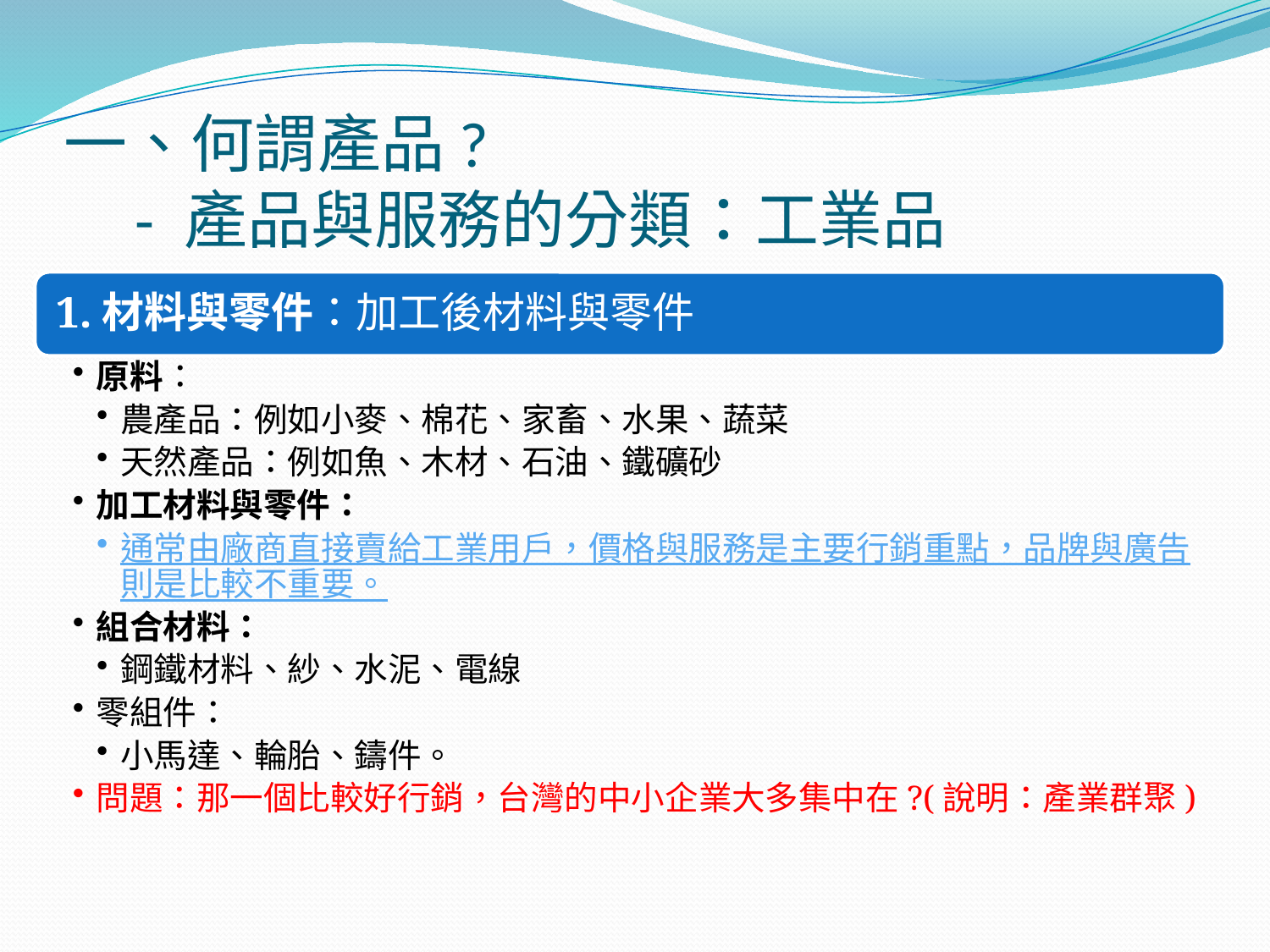

# 一、何謂產品? - 產品與服務的分類：工業品
1.材料與零件：加工後材料與零件
原料：
農產品：例如小麥、棉花、家畜、水果、蔬菜
天然產品：例如魚、木材、石油、鐵礦砂
加工材料與零件：
通常由廠商直接賣給工業用戶，價格與服務是主要行銷重點，品牌與廣告則是比較不重要。
組合材料：
鋼鐵材料、紗、水泥、電線
零組件：
小馬達、輪胎、鑄件。
問題：那一個比較好行銷，台灣的中小企業大多集中在?(說明：產業群聚)